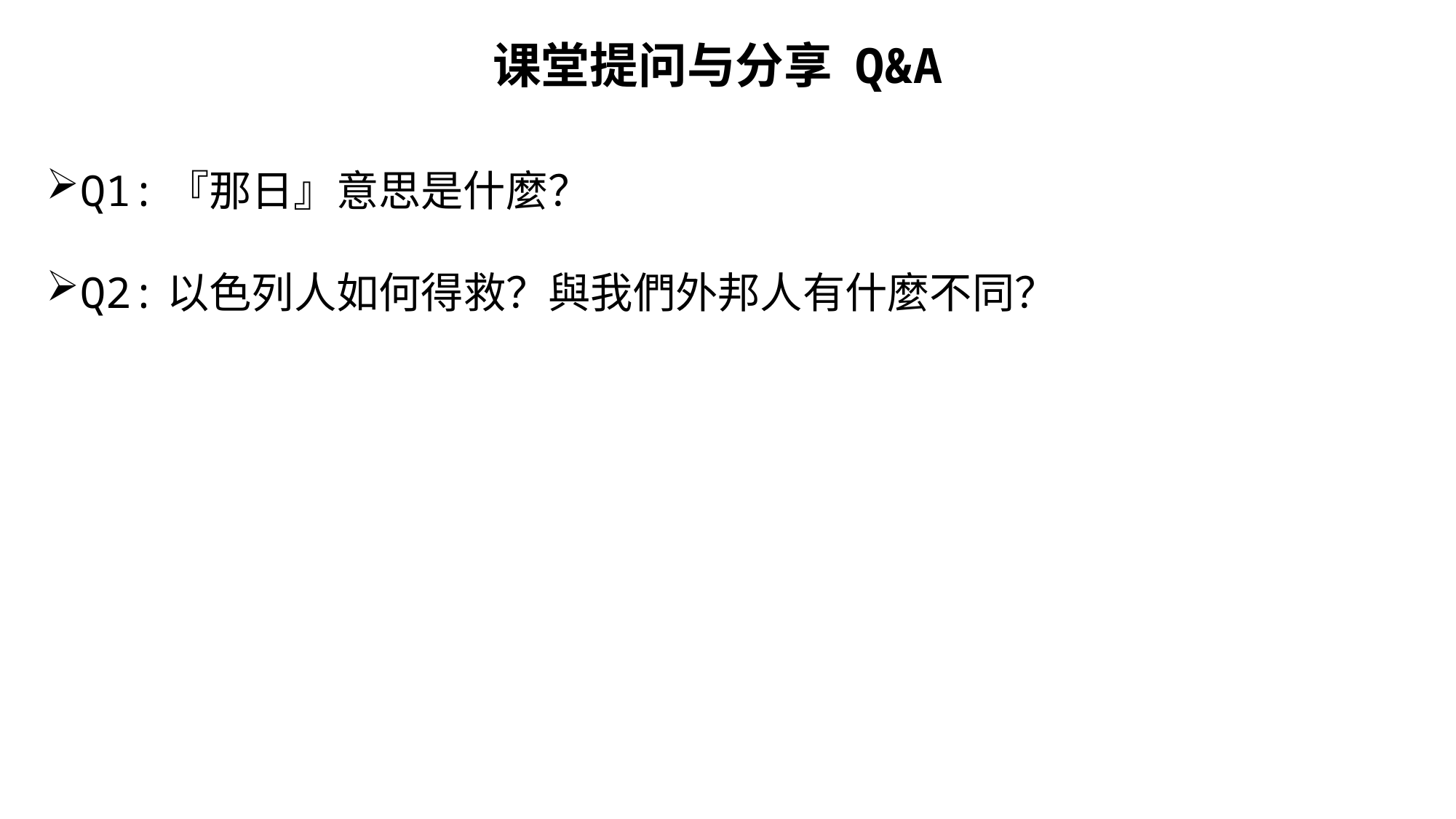

课堂提问与分享 Q&A

Q1:『那日』意思是什麼？

Q2:以色列人如何得救？與我們外邦人有什麼不同？